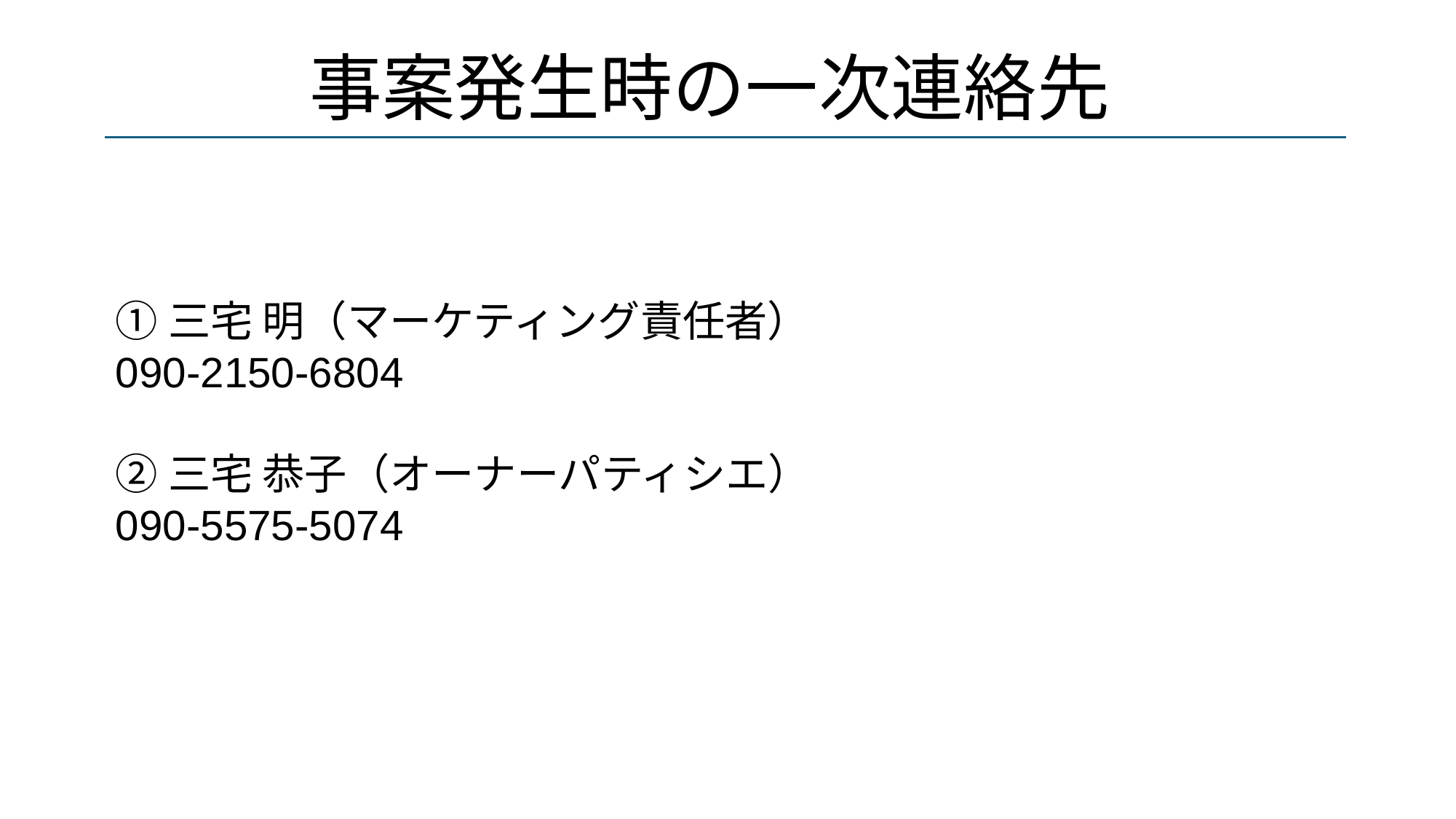

事案発生時の一次連絡先
①三宅 明（マーケティング責任者）
090-2150-6804

②三宅 恭子（オーナーパティシエ）
090-5575-5074